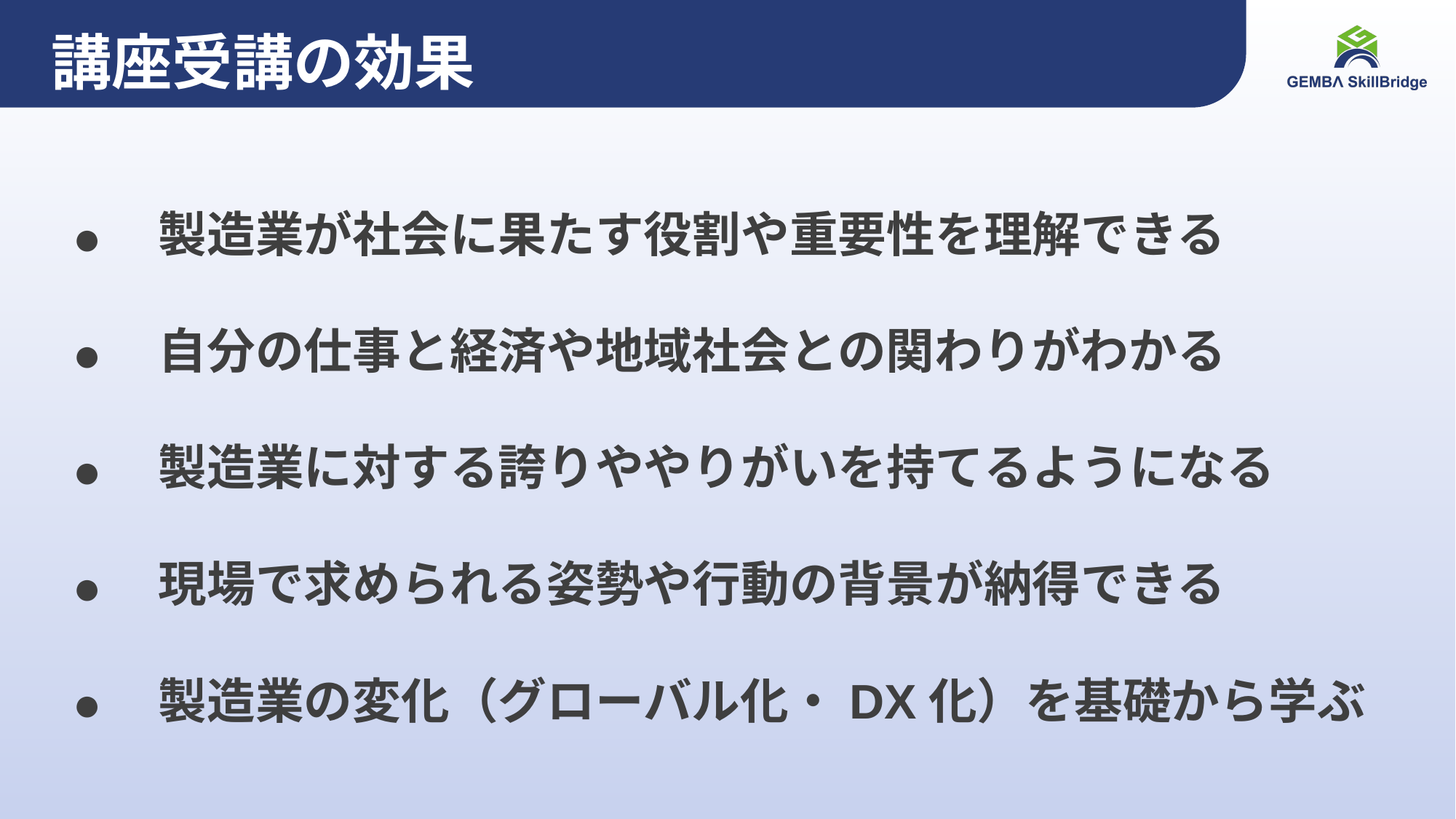

# 講座受講の効果
製造業が社会に果たす役割や重要性を理解できる
自分の仕事と経済や地域社会との関わりがわかる
製造業に対する誇りややりがいを持てるようになる
現場で求められる姿勢や行動の背景が納得できる
製造業の変化（グローバル化・DX化）を基礎から学ぶ